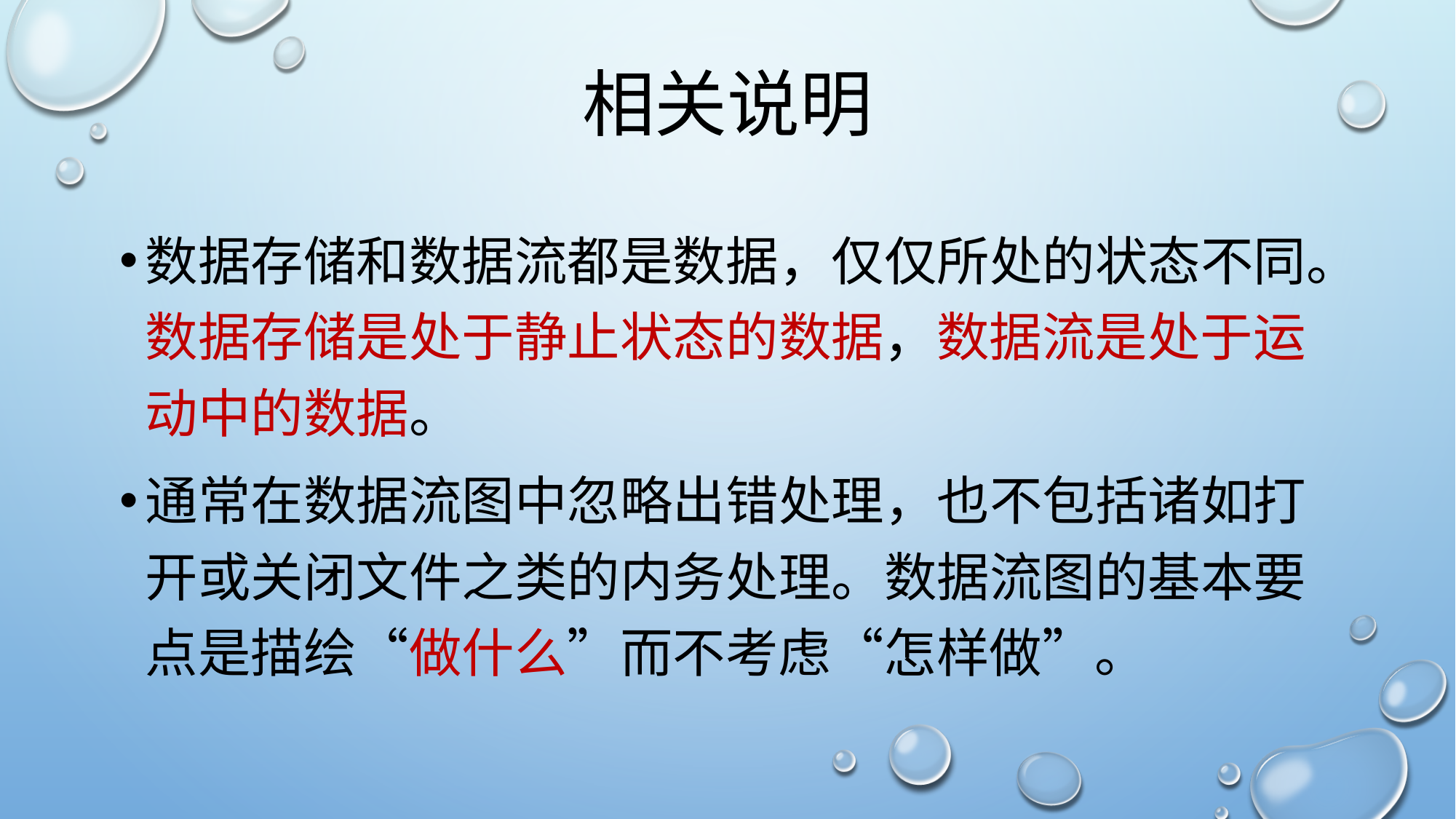

# 相关说明
数据存储和数据流都是数据，仅仅所处的状态不同。数据存储是处于静止状态的数据，数据流是处于运动中的数据。
通常在数据流图中忽略出错处理，也不包括诸如打开或关闭文件之类的内务处理。数据流图的基本要点是描绘“做什么”而不考虑“怎样做”。